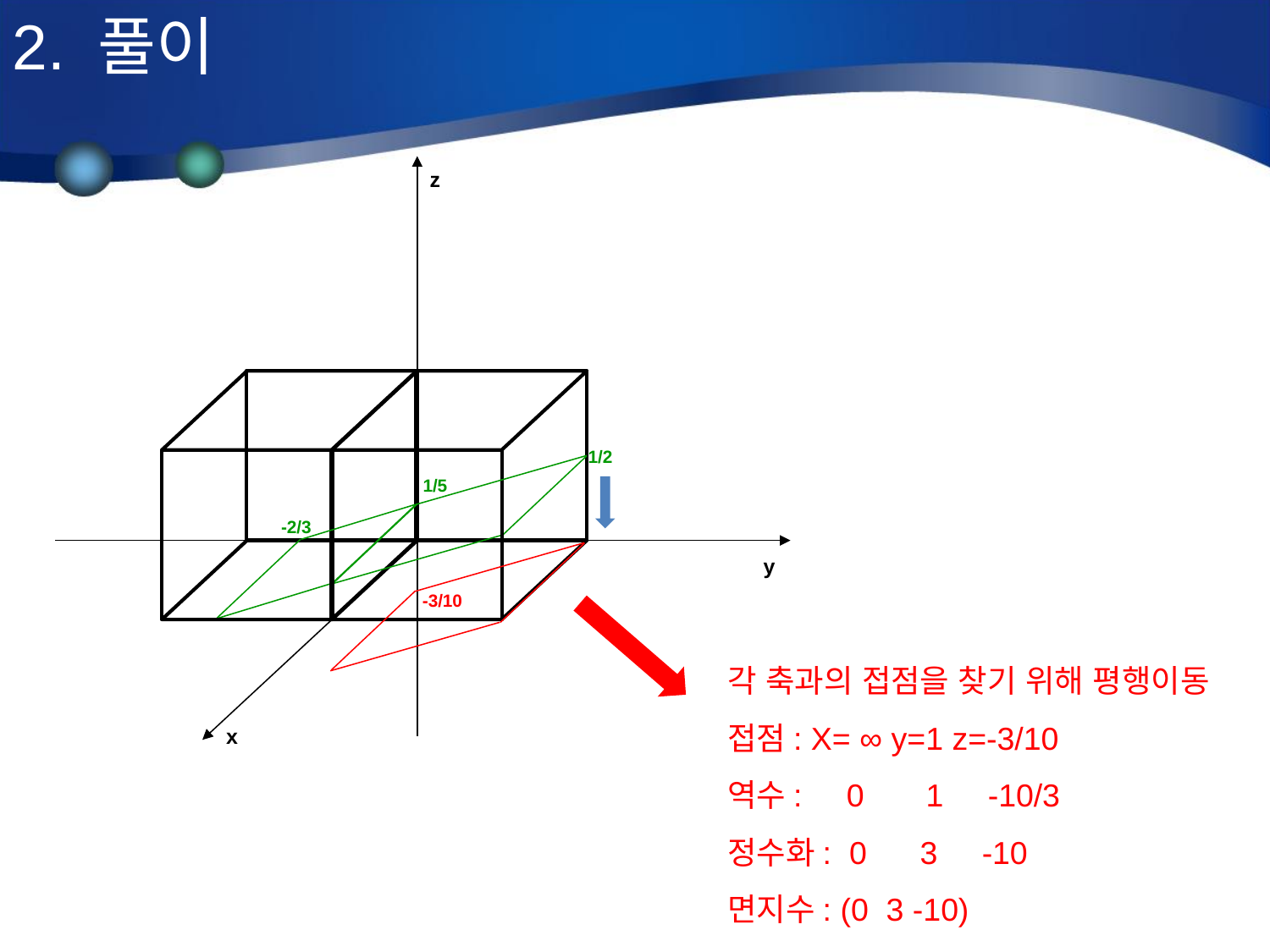

2. 풀이
z

1/2

1/5
-2/3

y
x

-3/10

각 축과의 접점을 찾기 위해 평행이동
접점: X= ∞ y=1 z=-3/10
역수:     0       1     -10/3
정수화:  0      3     -10
면지수: (0  3 -10)